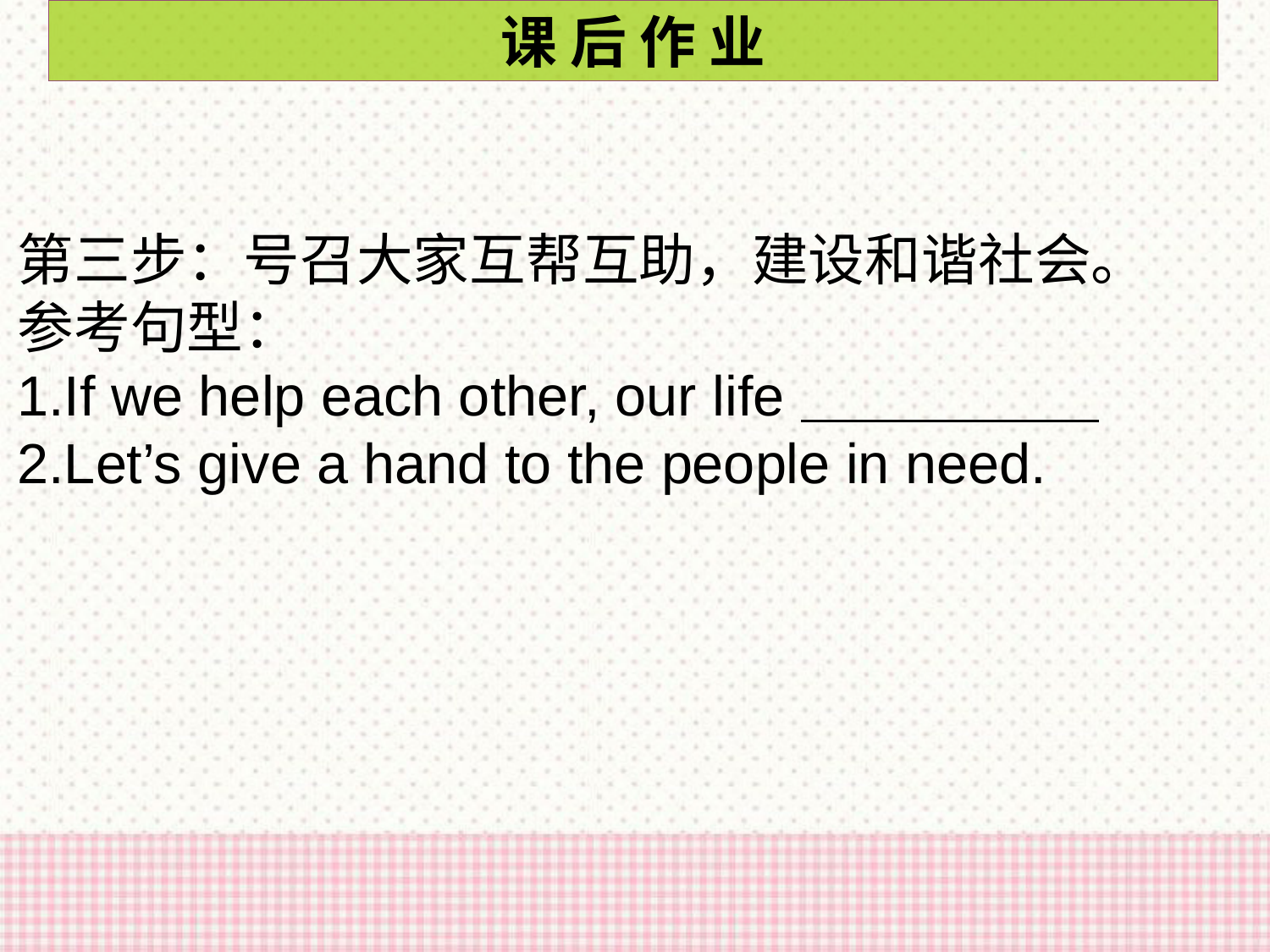

课 后 作 业
第三步：号召大家互帮互助，建设和谐社会。
参考句型：
1.If we help each other, our life
2.Let’s give a hand to the people in need.